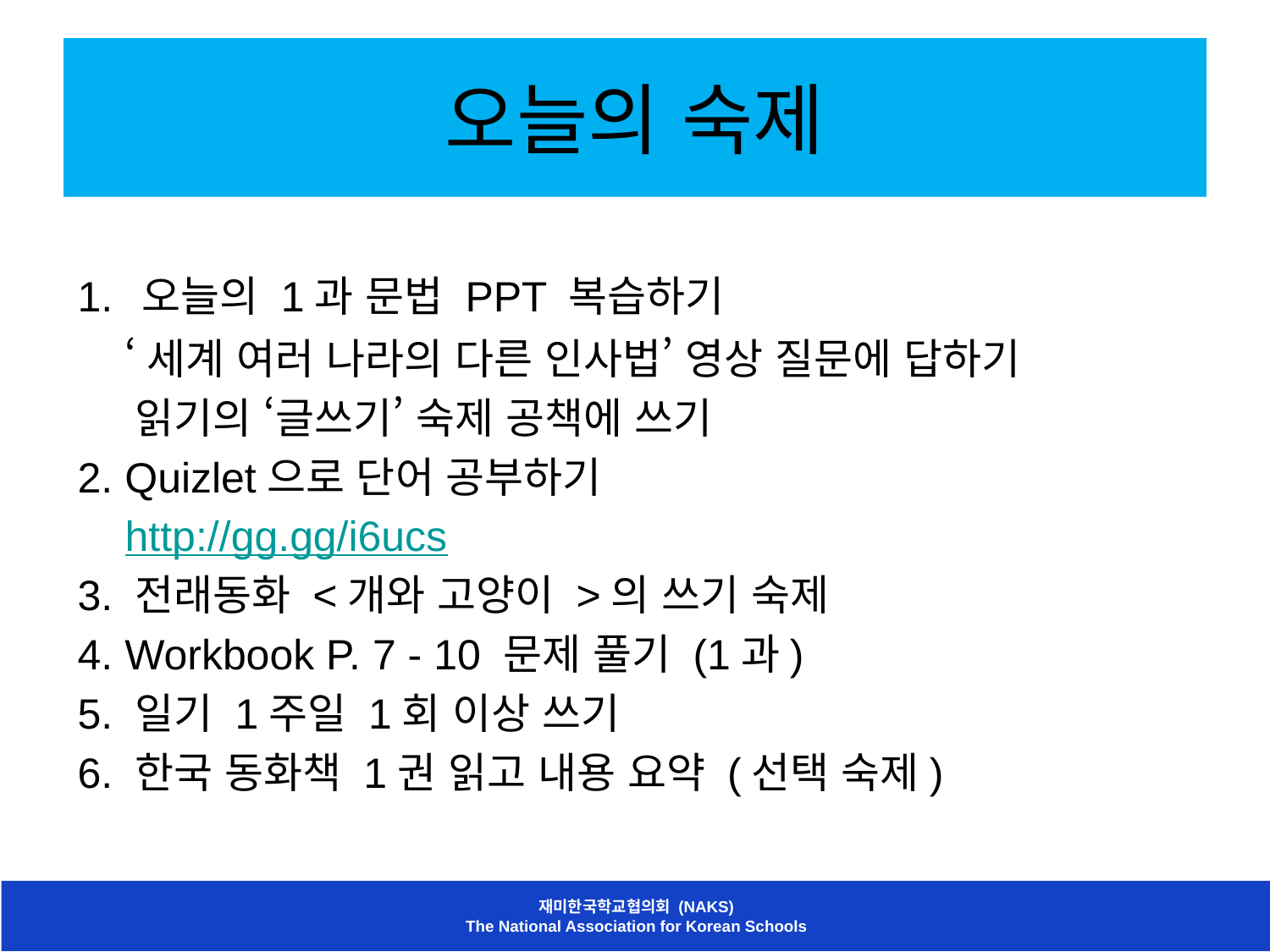

# 오늘의 숙제
1. 오늘의 1과 문법 PPT 복습하기
    ‘세계 여러 나라의 다른 인사법’ 영상 질문에 답하기
    읽기의 ‘글쓰기’ 숙제 공책에 쓰기
2. Quizlet으로 단어 공부하기
    http://gg.gg/i6ucs
3. 전래동화 <개와 고양이 >의 쓰기 숙제
4. Workbook P. 7 - 10 문제 풀기 (1과)
5. 일기 1주일 1회 이상 쓰기
6. 한국 동화책 1권 읽고 내용 요약 (선택 숙제)
재미한국학교협의회 (NAKS)
The National Association for Korean Schools